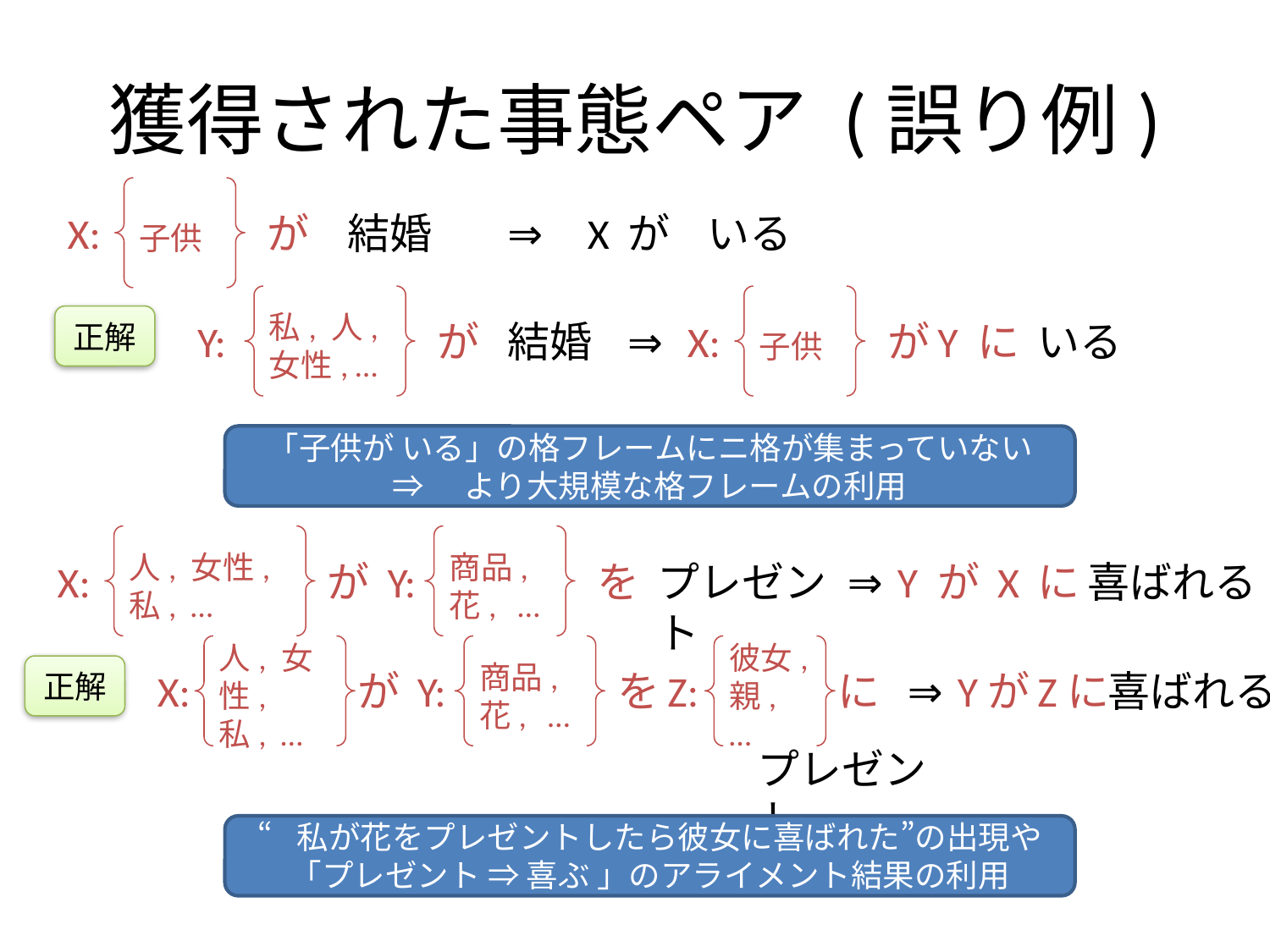

# 獲得された事態ペア (誤り例)
子供
X:
が
結婚
⇒
X

が
いる
私, 人,
女性, …
子供
正解
Y:
が
結婚
⇒
X:
が
Y
に
いる
「子供が いる」の格フレームにニ格が集まっていない
⇒　より大規模な格フレームの利用
人, 女性,
私,  …
商品,
花,   …
X:
が
Y:
を
プレゼント
⇒
Y
が
X
に
喜ばれる
人, 女性,
私,  …
商品,
花,   …
彼女,
親,  …
正解
X:
が
Y:
を
Z:
に
⇒
Y
が
Z
に
喜ばれる
プレゼント
“私が花をプレゼントしたら彼女に喜ばれた”の出現や
「プレゼント ⇒ 喜ぶ 」のアライメント結果の利用